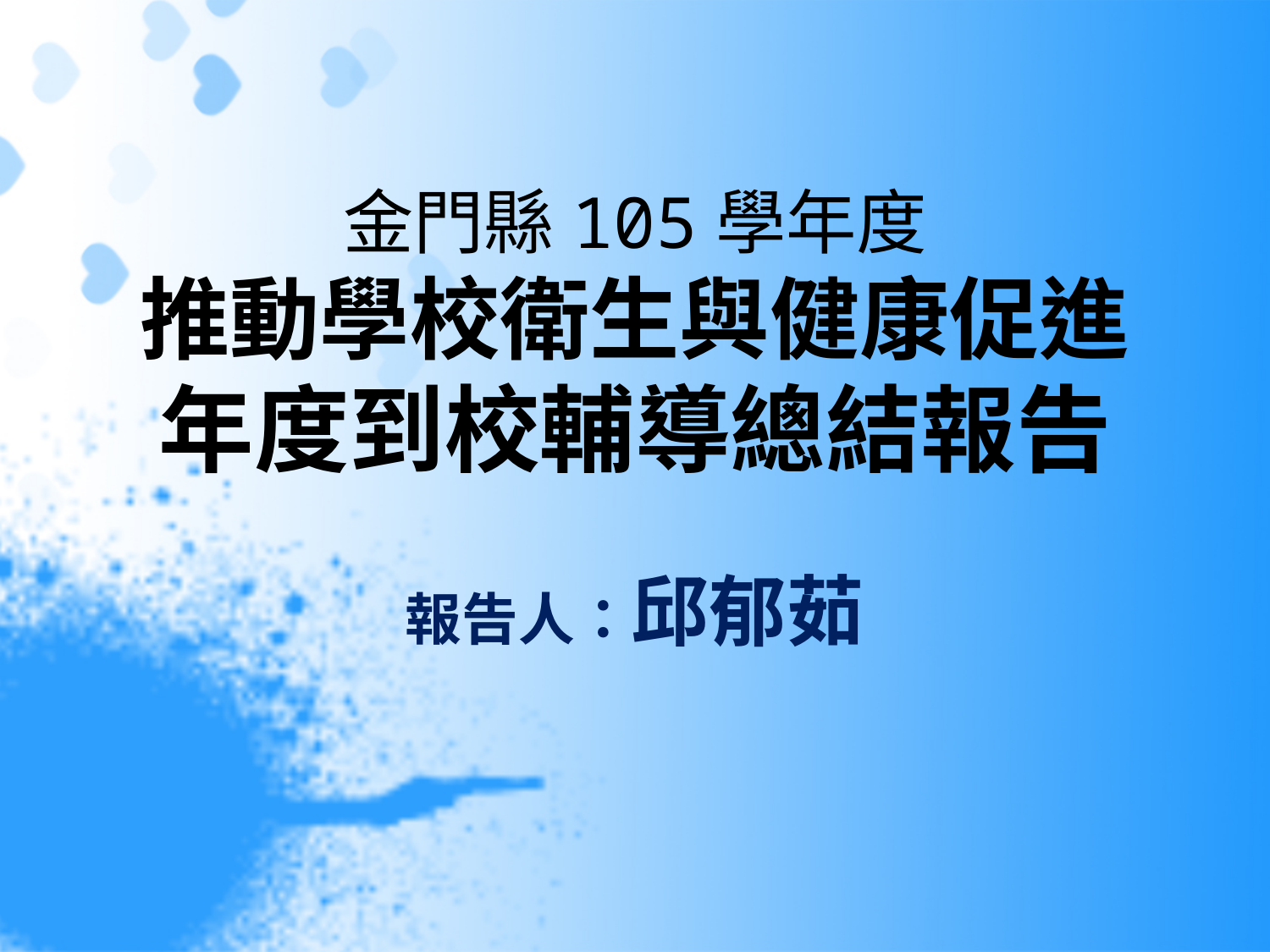

# 金門縣105學年度 推動學校衛生與健康促進 年度到校輔導總結報告
報告人：邱郁茹